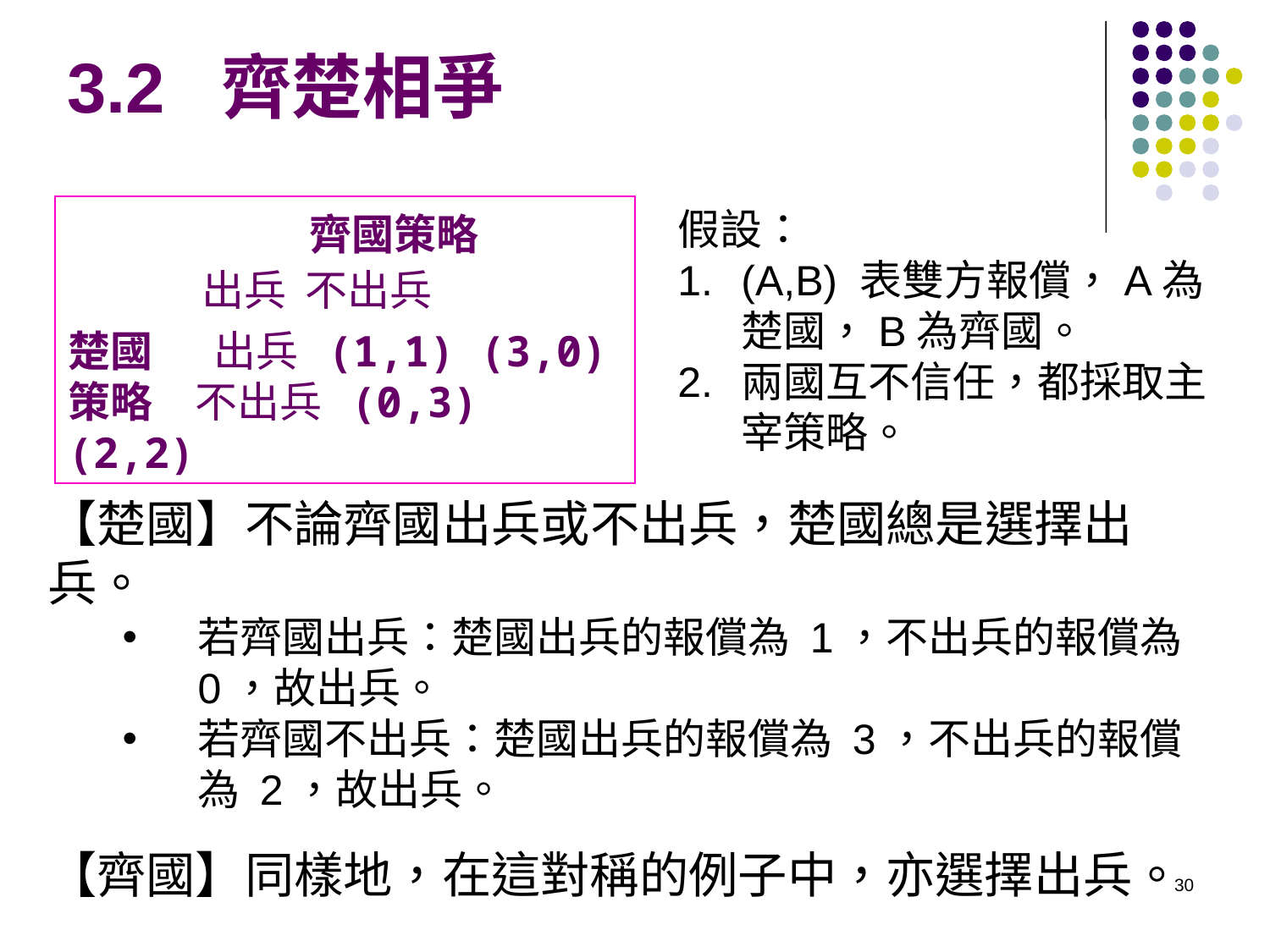

3.2  齊楚相爭

	           齊國策略

             出兵  不出兵

楚國	  出兵  (1,1) (3,0)
策略	不出兵  (0,3) (2,2)
假設：
(A,B) 表雙方報償，A為楚國，B為齊國。
兩國互不信任，都採取主宰策略。
【楚國】不論齊國出兵或不出兵，楚國總是選擇出兵。
若齊國出兵：楚國出兵的報償為 1，不出兵的報償為 0，故出兵。
若齊國不出兵：楚國出兵的報償為 3，不出兵的報償為 2，故出兵。

【齊國】同樣地，在這對稱的例子中，亦選擇出兵。
30